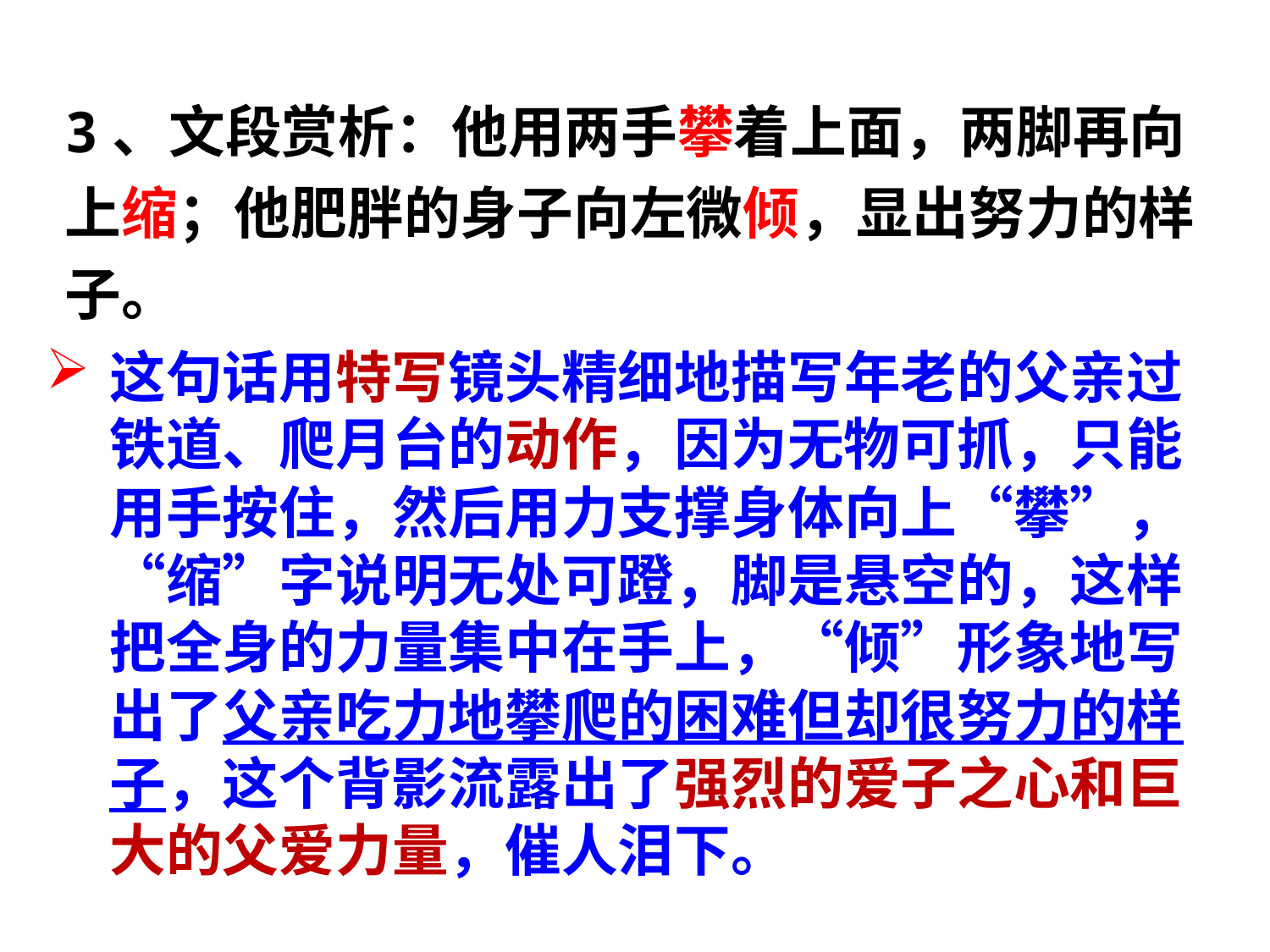

3、文段赏析：他用两手攀着上面，两脚再向上缩；他肥胖的身子向左微倾，显出努力的样子。
这句话用特写镜头精细地描写年老的父亲过铁道、爬月台的动作，因为无物可抓，只能用手按住，然后用力支撑身体向上“攀”，“缩”字说明无处可蹬，脚是悬空的，这样把全身的力量集中在手上，“倾”形象地写出了父亲吃力地攀爬的困难但却很努力的样子，这个背影流露出了强烈的爱子之心和巨大的父爱力量，催人泪下。